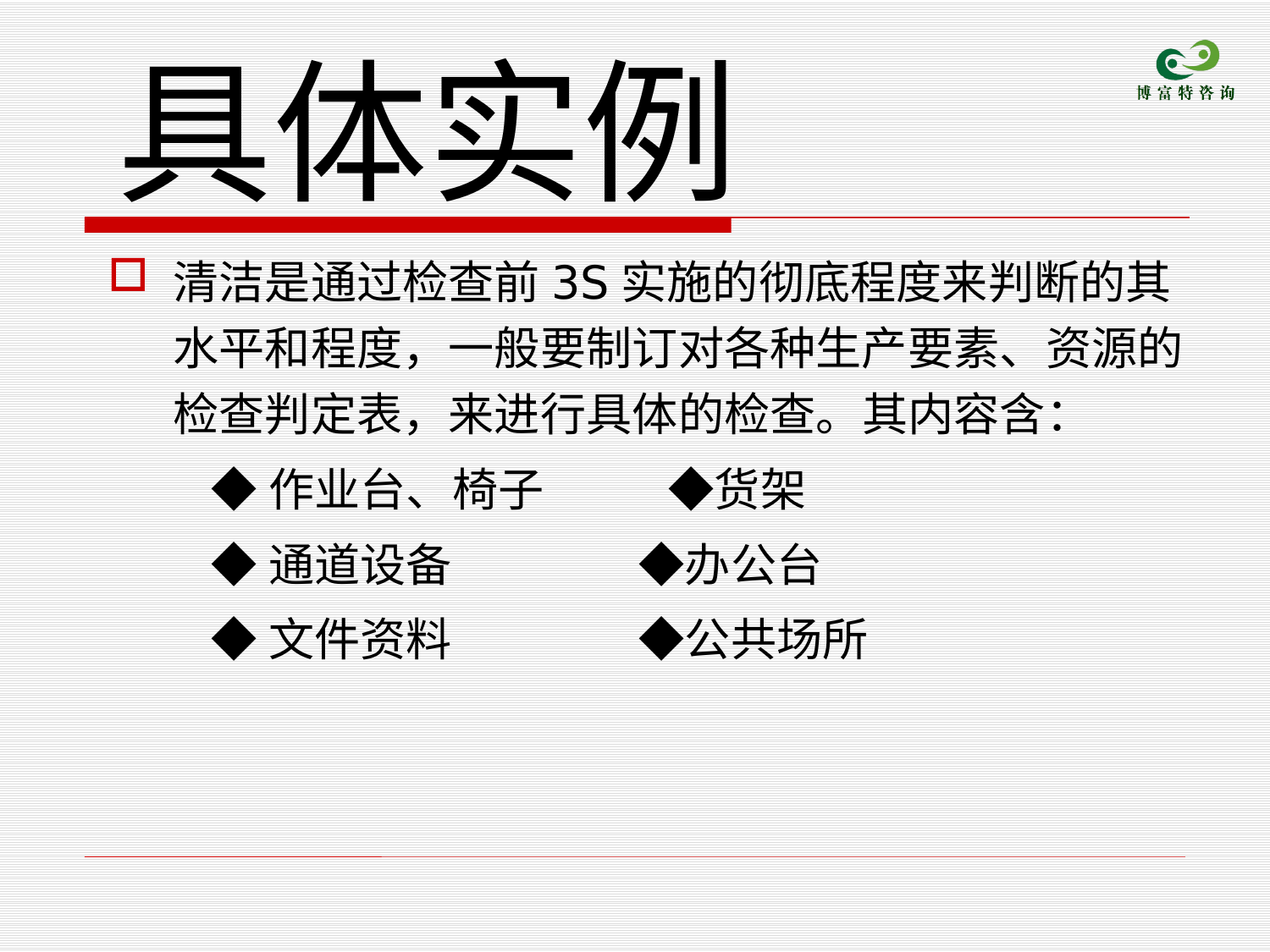

具体实例
清洁是通过检查前3S实施的彻底程度来判断的其水平和程度，一般要制订对各种生产要素、资源的检查判定表，来进行具体的检查。其内容含：
          ◆作业台、椅子            ◆货架
          ◆通道设备                  ◆办公台
          ◆文件资料                  ◆公共场所
235